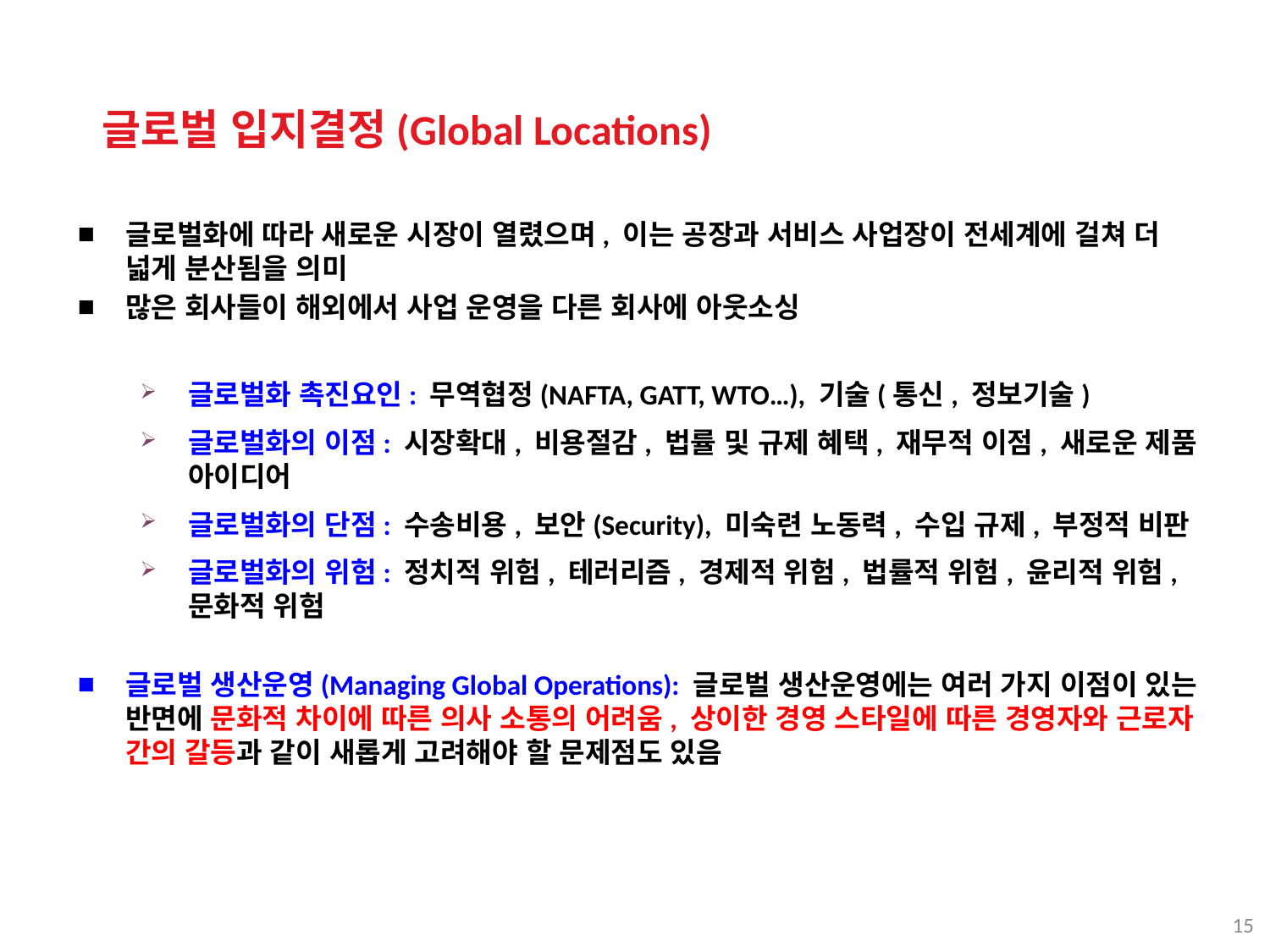

글로벌 입지결정(Global Locations)
글로벌화에 따라 새로운 시장이 열렸으며, 이는 공장과 서비스 사업장이 전세계에 걸쳐 더 넓게 분산됨을 의미
많은 회사들이 해외에서 사업 운영을 다른 회사에 아웃소싱

글로벌화 촉진요인: 무역협정(NAFTA, GATT, WTO…), 기술(통신, 정보기술)
글로벌화의 이점: 시장확대, 비용절감, 법률 및 규제 혜택, 재무적 이점, 새로운 제품 아이디어
글로벌화의 단점: 수송비용, 보안(Security), 미숙련 노동력, 수입 규제, 부정적 비판
글로벌화의 위험: 정치적 위험, 테러리즘, 경제적 위험, 법률적 위험, 윤리적 위험, 문화적 위험

글로벌 생산운영(Managing Global Operations): 글로벌 생산운영에는 여러 가지 이점이 있는 반면에 문화적 차이에 따른 의사 소통의 어려움, 상이한 경영 스타일에 따른 경영자와 근로자 간의 갈등과 같이 새롭게 고려해야 할 문제점도 있음

15